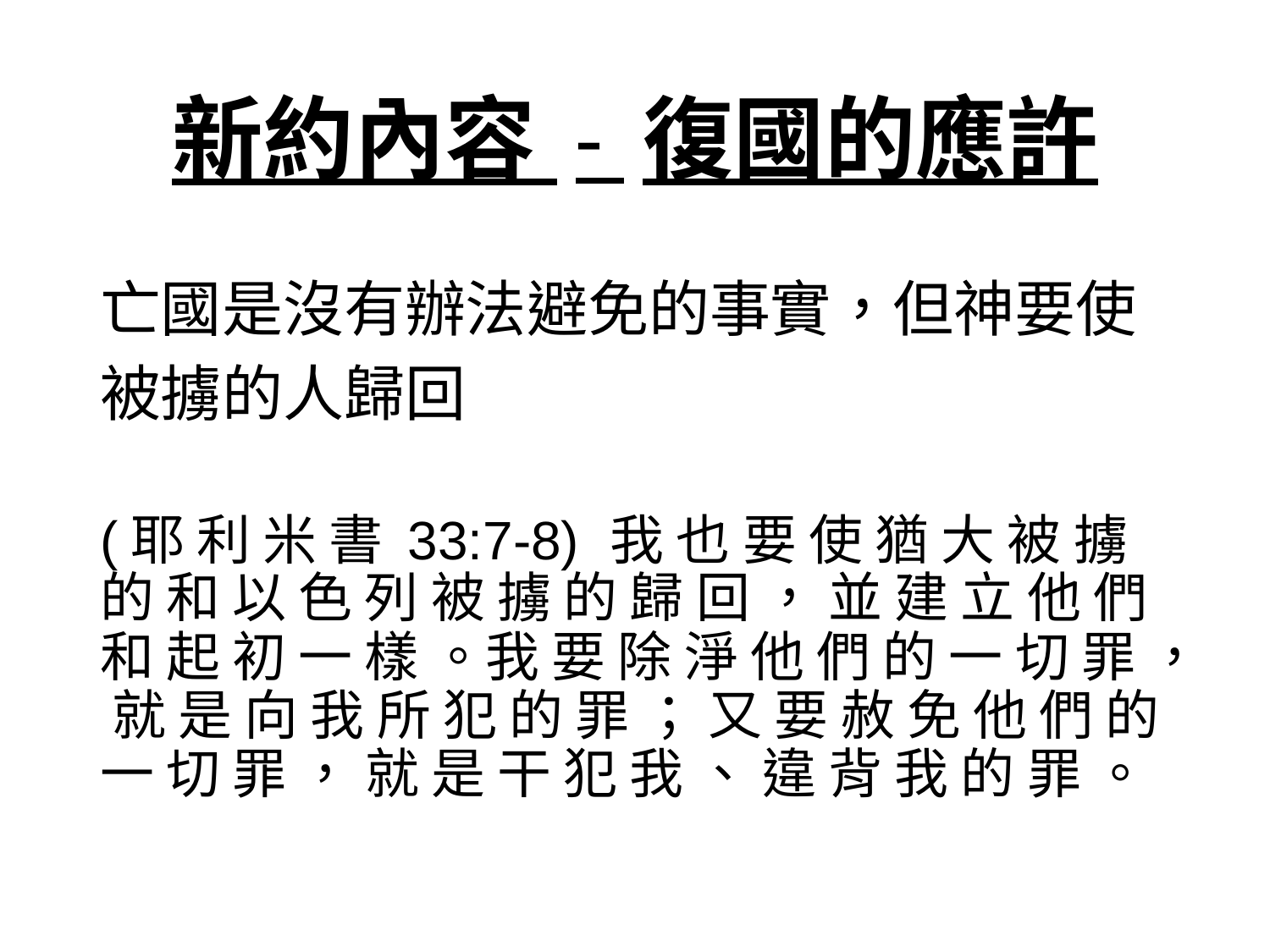

# 新約內容 - 復國的應許
亡國是沒有辦法避免的事實，但神要使被擄的人歸回

(耶 利 米 書 33:7-8)  我 也 要 使 猶 大 被 擄 的 和 以 色 列 被 擄 的 歸 回 ， 並 建 立 他 們 和 起 初 一 樣 。我 要 除 淨 他 們 的 一 切 罪 ， 就 是 向 我 所 犯 的 罪 ； 又 要 赦 免 他 們 的 一 切 罪 ， 就 是 干 犯 我 、 違 背 我 的 罪 。